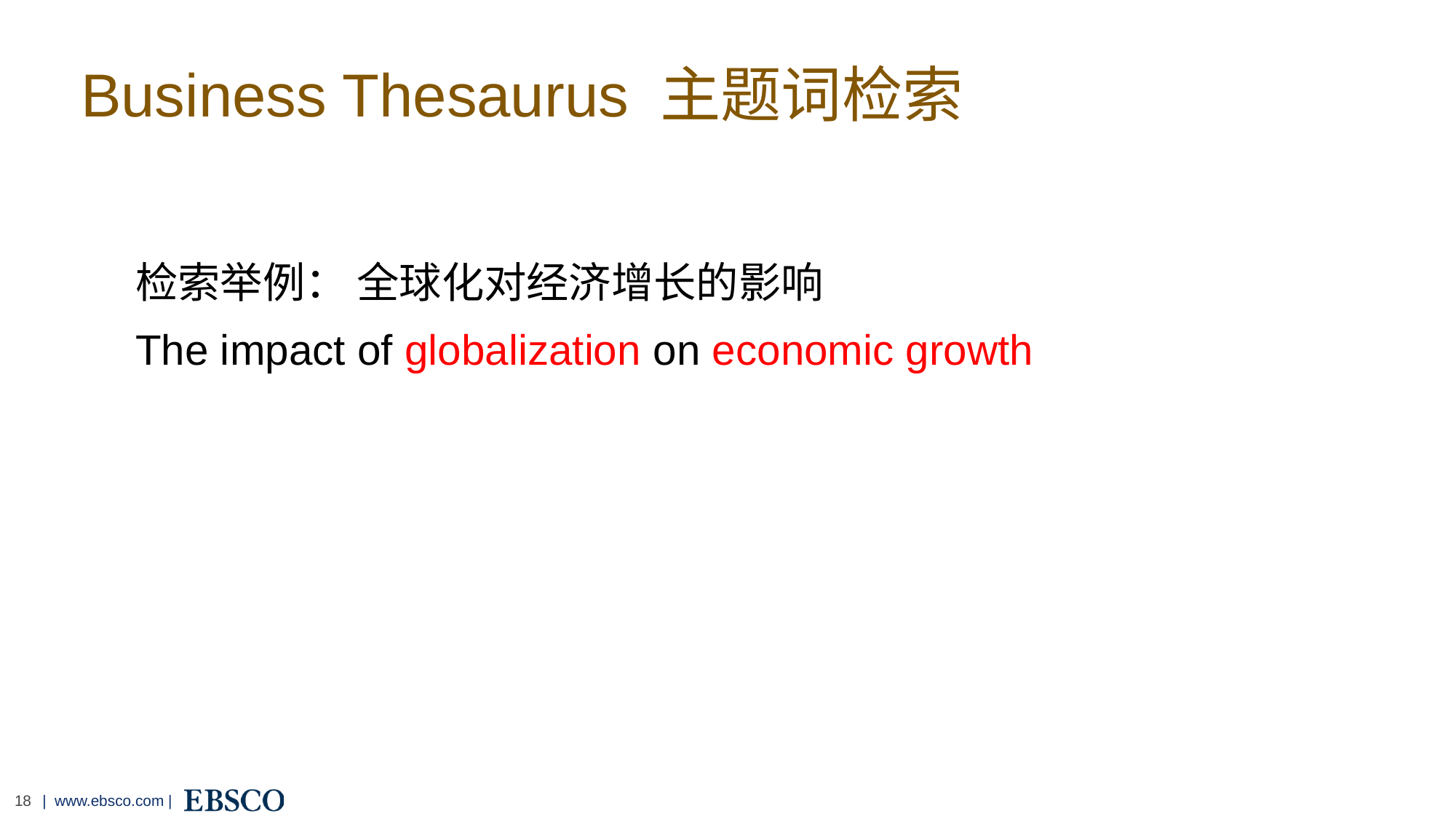

# Business Thesaurus 主题词检索
检索举例： 全球化对经济增长的影响
The impact of globalization on economic growth